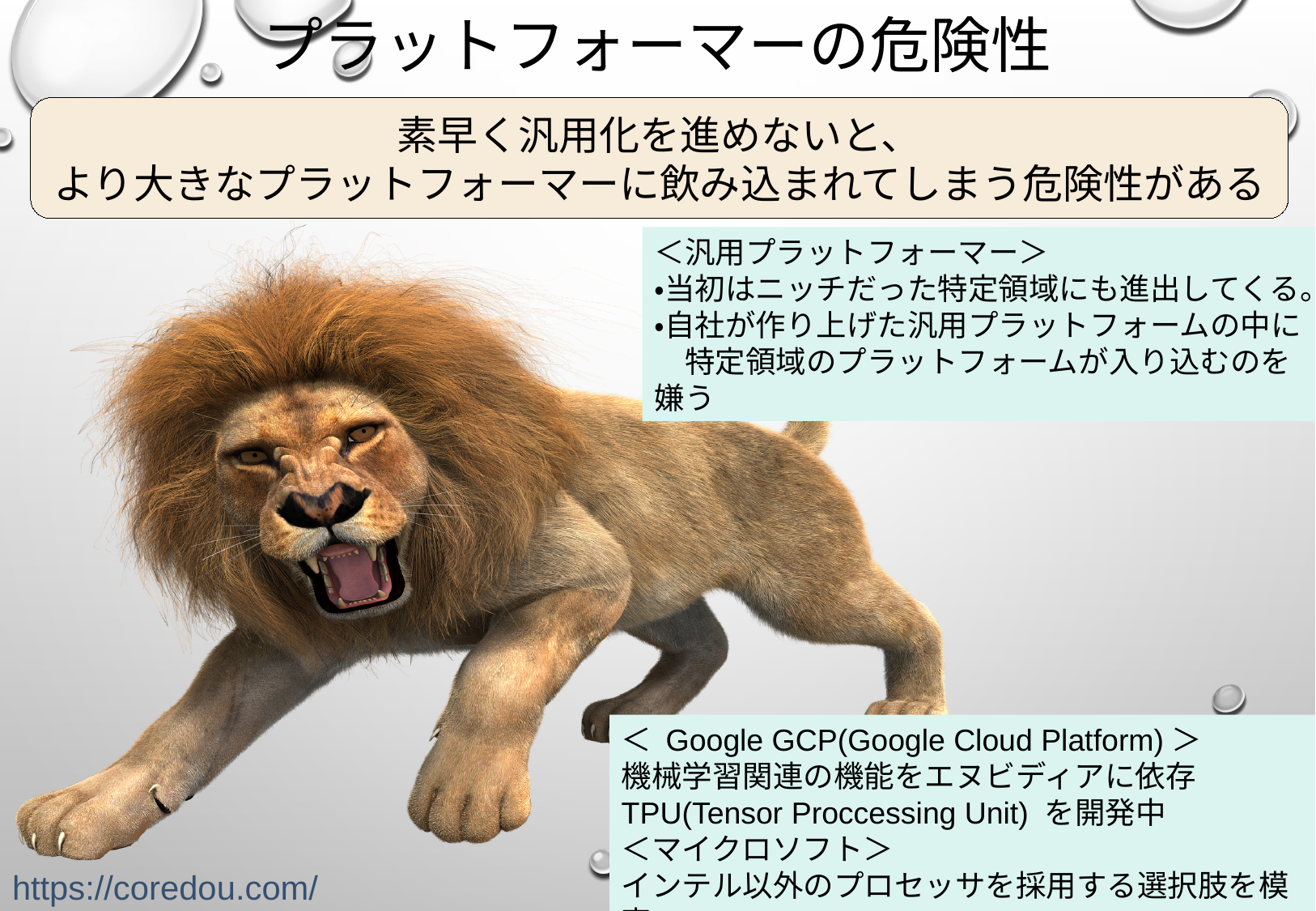

# プラットフォーマーの危険性
素早く汎用化を進めないと、
より大きなプラットフォーマーに飲み込まれてしまう危険性がある

＜汎用プラットフォーマー＞
・当初はニッチだった特定領域にも進出してくる。
・自社が作り上げた汎用プラットフォームの中に
　特定領域のプラットフォームが入り込むのを嫌う
＜ Google GCP(Google Cloud Platform)＞
機械学習関連の機能をエヌビディアに依存
TPU(Tensor Proccessing Unit) を開発中
＜マイクロソフト＞
インテル以外のプロセッサを採用する選択肢を模索
https://coredou.com/